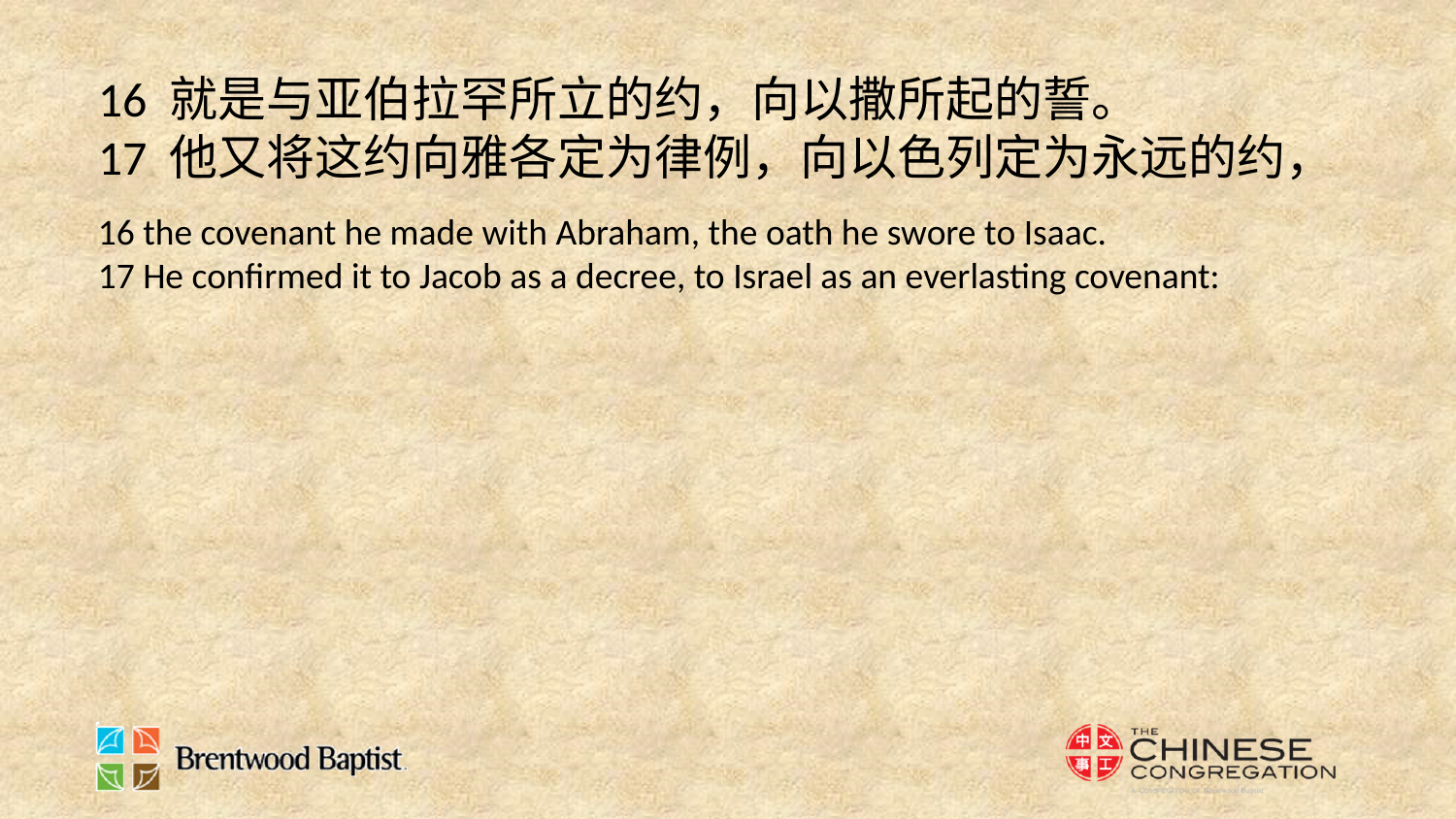

16 就是与亚伯拉罕所立的约，向以撒所起的誓。
17 他又将这约向雅各定为律例，向以色列定为永远的约，

16 the covenant he made with Abraham, the oath he swore to Isaac.
17 He confirmed it to Jacob as a decree, to Israel as an everlasting covenant: